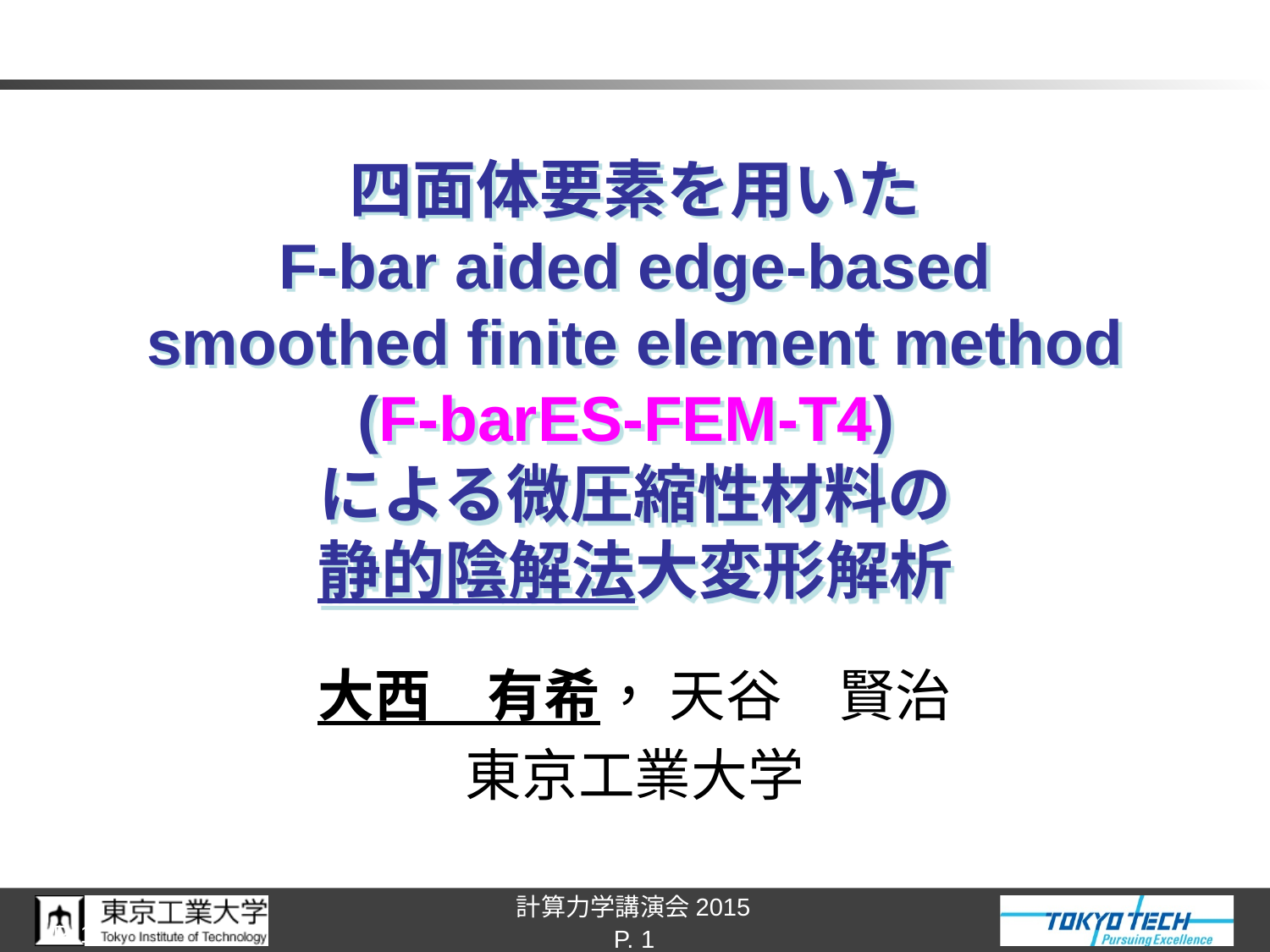

# 四面体要素を用いた F-bar aided edge-based smoothed finite element method (F-barES-FEM-T4) による微圧縮性材料の 静的陰解法大変形解析
大西　有希， 天谷　賢治
東京工業大学

P. 1